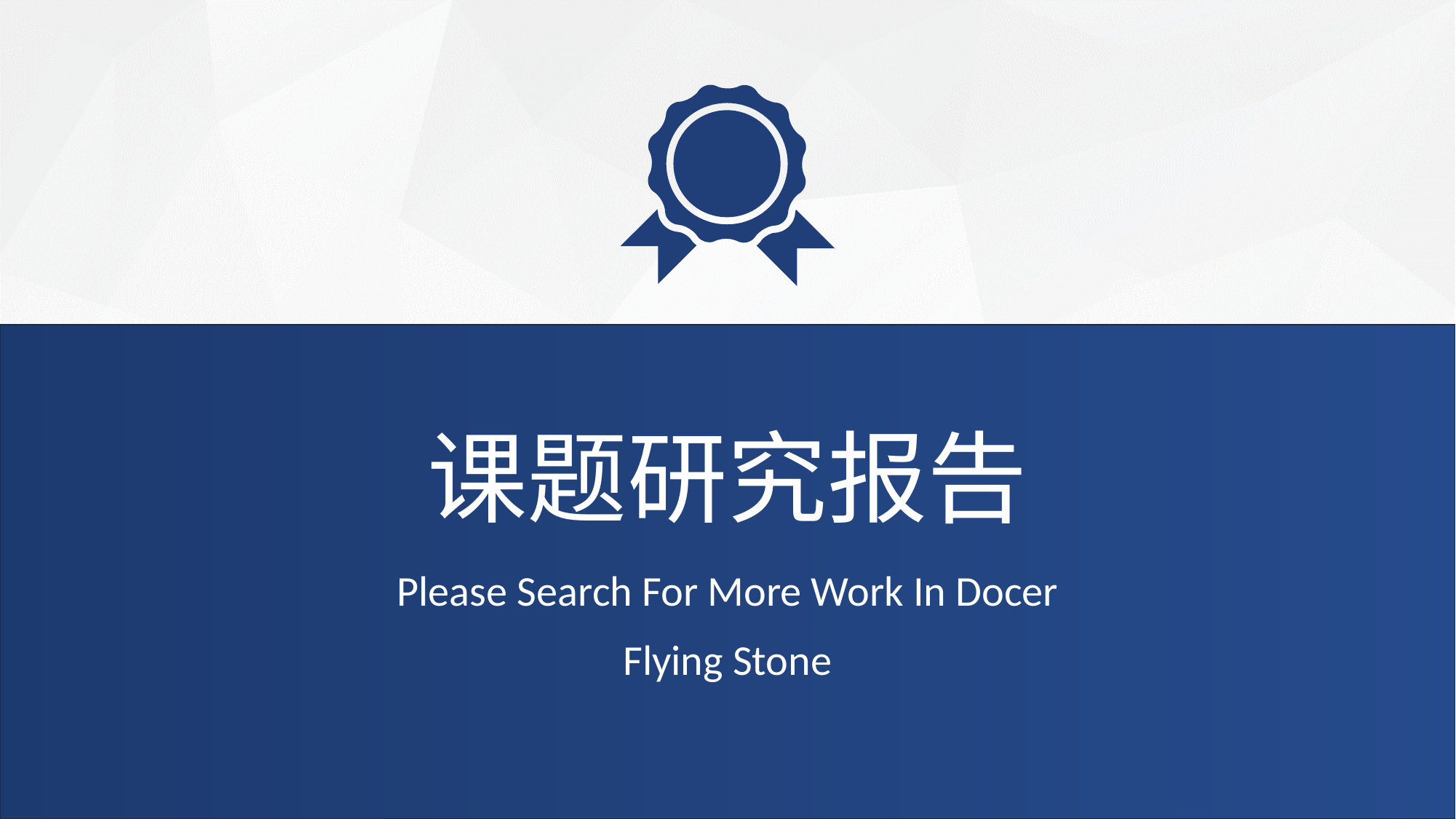

课题研究报告
Please Search For More Work In Docer
Flying Stone